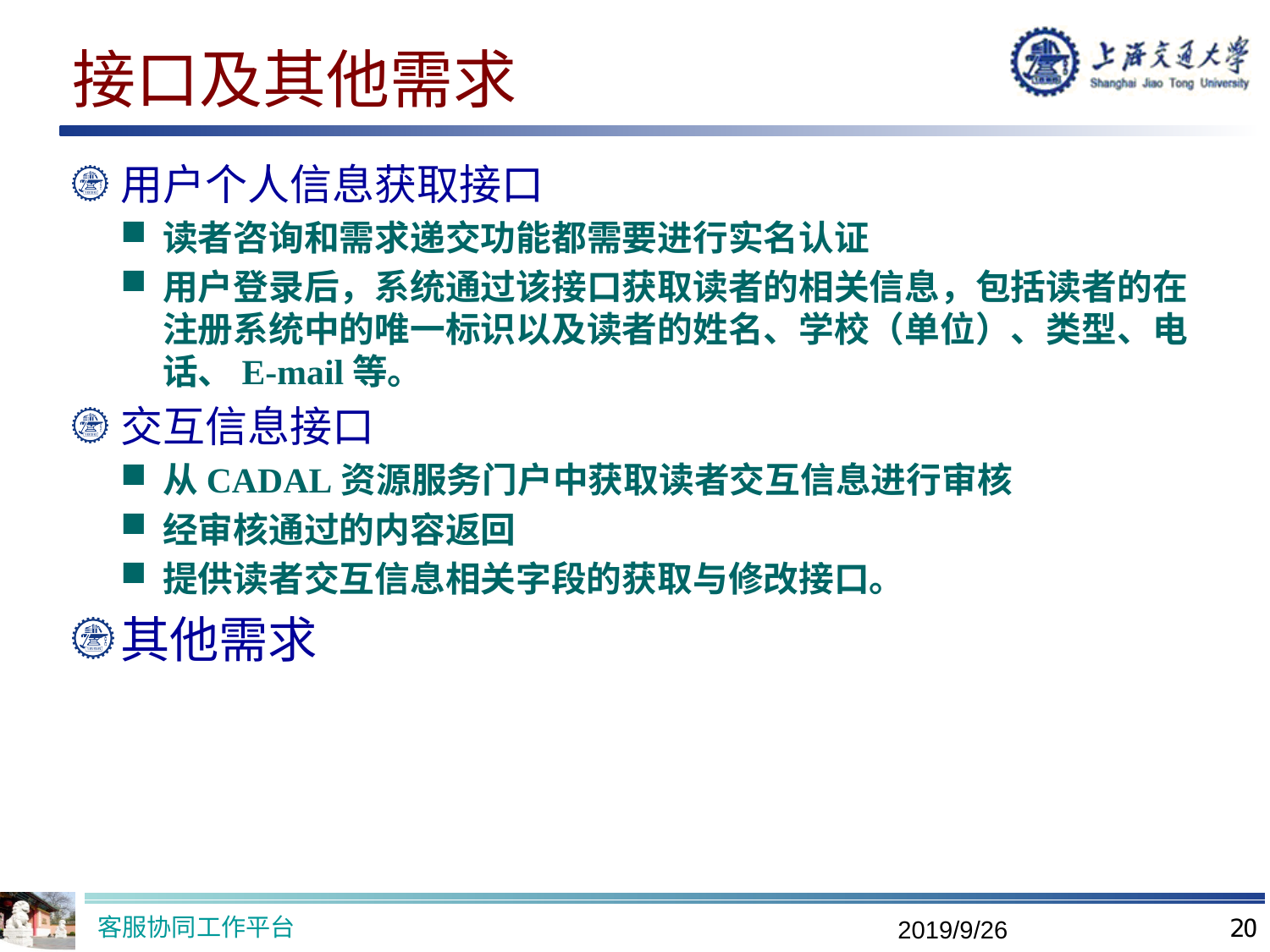

# 接口及其他需求
用户个人信息获取接口
读者咨询和需求递交功能都需要进行实名认证
用户登录后，系统通过该接口获取读者的相关信息，包括读者的在注册系统中的唯一标识以及读者的姓名、学校（单位）、类型、电话、E-mail等。
交互信息接口
从CADAL资源服务门户中获取读者交互信息进行审核
经审核通过的内容返回
提供读者交互信息相关字段的获取与修改接口。
其他需求
客服协同工作平台
20
2019/9/26